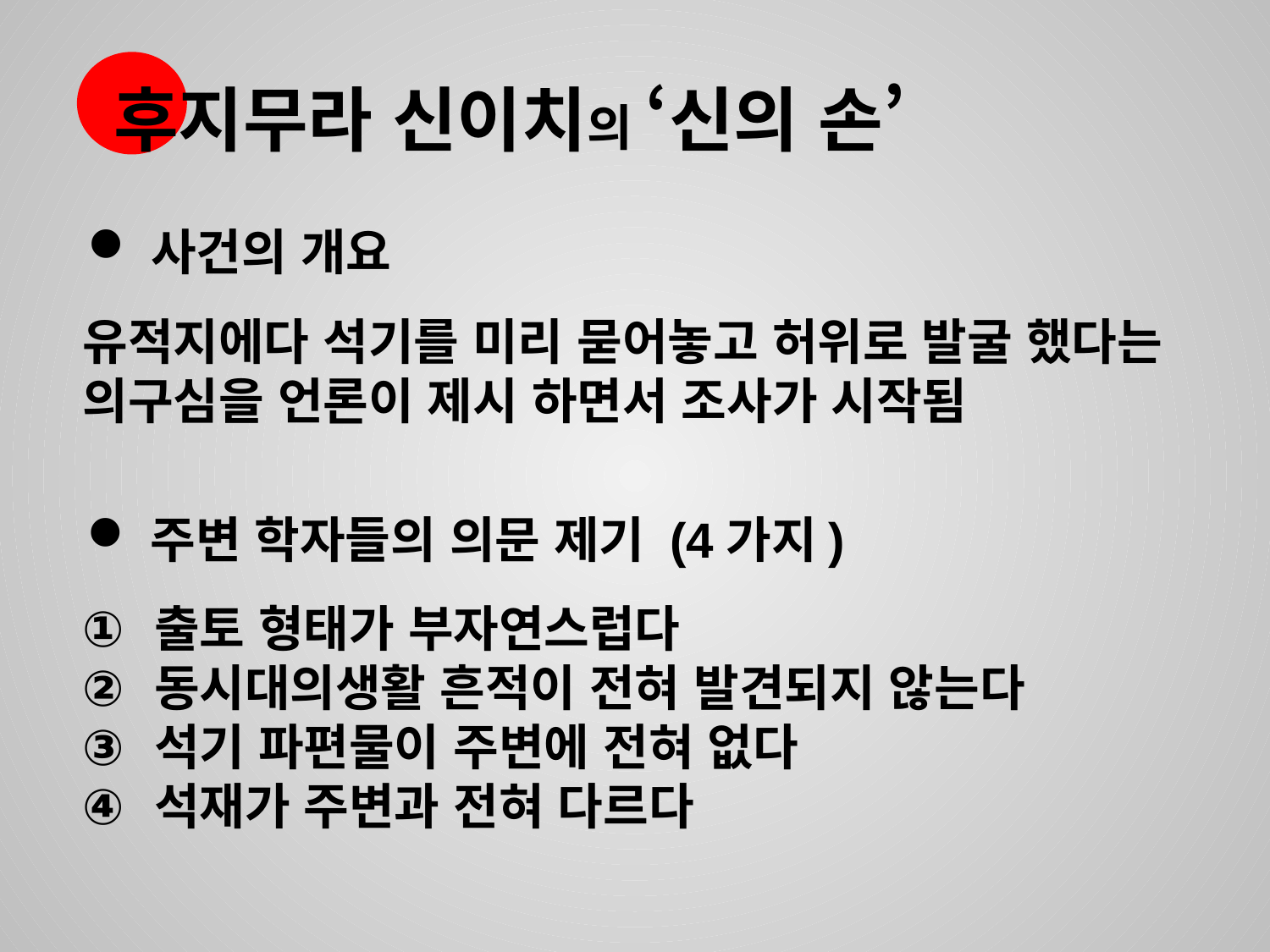

후지무라 신이치의 ‘신의 손’
사건의 개요
유적지에다 석기를 미리 묻어놓고 허위로 발굴 했다는
의구심을 언론이 제시 하면서 조사가 시작됨
주변 학자들의 의문 제기 (4가지)
출토 형태가 부자연스럽다
동시대의생활 흔적이 전혀 발견되지 않는다
석기 파편물이 주변에 전혀 없다
석재가 주변과 전혀 다르다